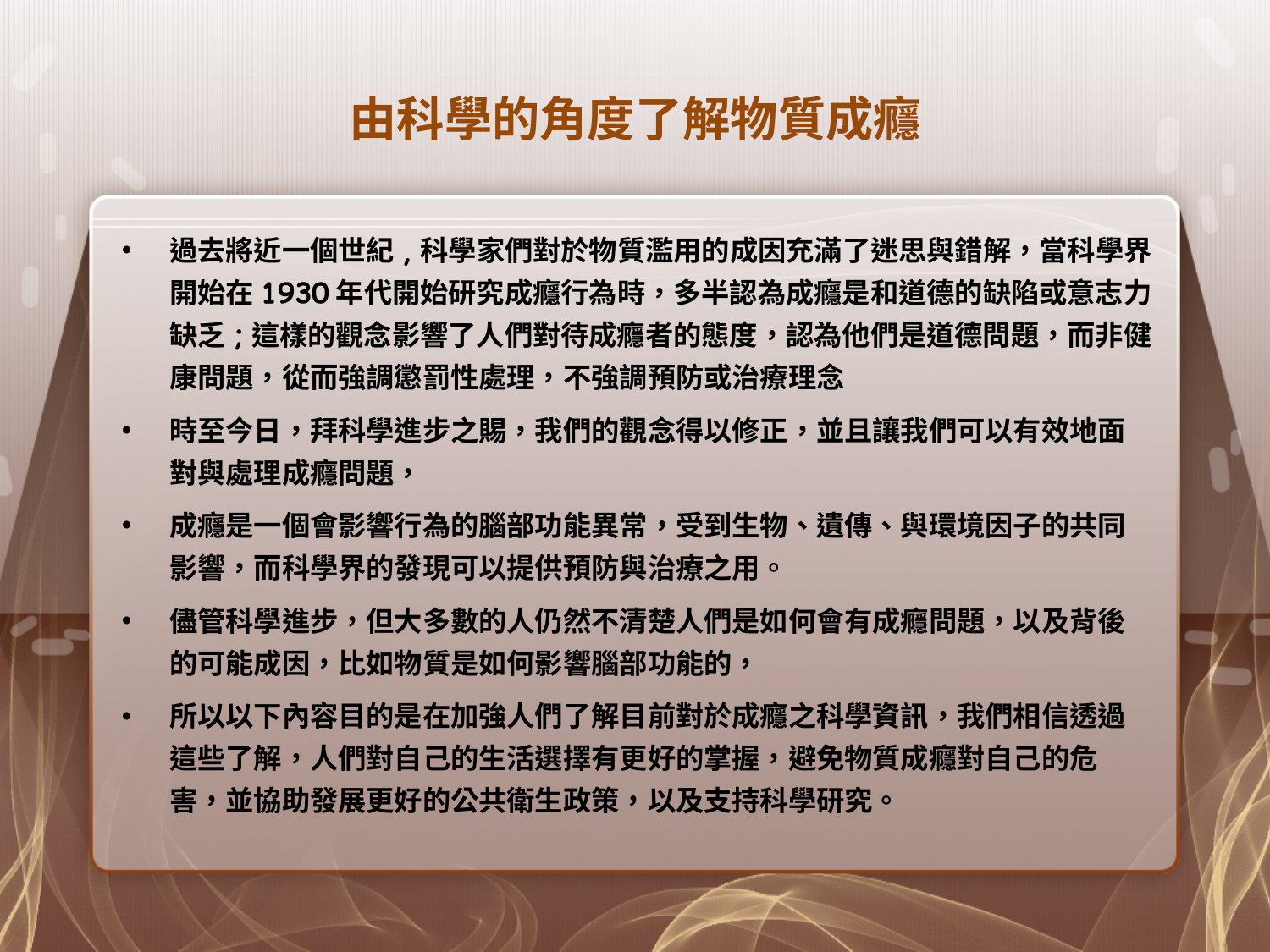

# 由科學的角度了解物質成癮
過去將近一個世紀,科學家們對於物質濫用的成因充滿了迷思與錯解，當科學界開始在1930年代開始研究成癮行為時，多半認為成癮是和道德的缺陷或意志力缺乏;這樣的觀念影響了人們對待成癮者的態度，認為他們是道德問題，而非健康問題，從而強調懲罰性處理，不強調預防或治療理念
時至今日，拜科學進步之賜，我們的觀念得以修正，並且讓我們可以有效地面對與處理成癮問題，
成癮是一個會影響行為的腦部功能異常，受到生物、遺傳、與環境因子的共同影響，而科學界的發現可以提供預防與治療之用。
儘管科學進步，但大多數的人仍然不清楚人們是如何會有成癮問題，以及背後的可能成因，比如物質是如何影響腦部功能的，
所以以下內容目的是在加強人們了解目前對於成癮之科學資訊，我們相信透過這些了解，人們對自己的生活選擇有更好的掌握，避免物質成癮對自己的危害，並協助發展更好的公共衛生政策，以及支持科學研究。